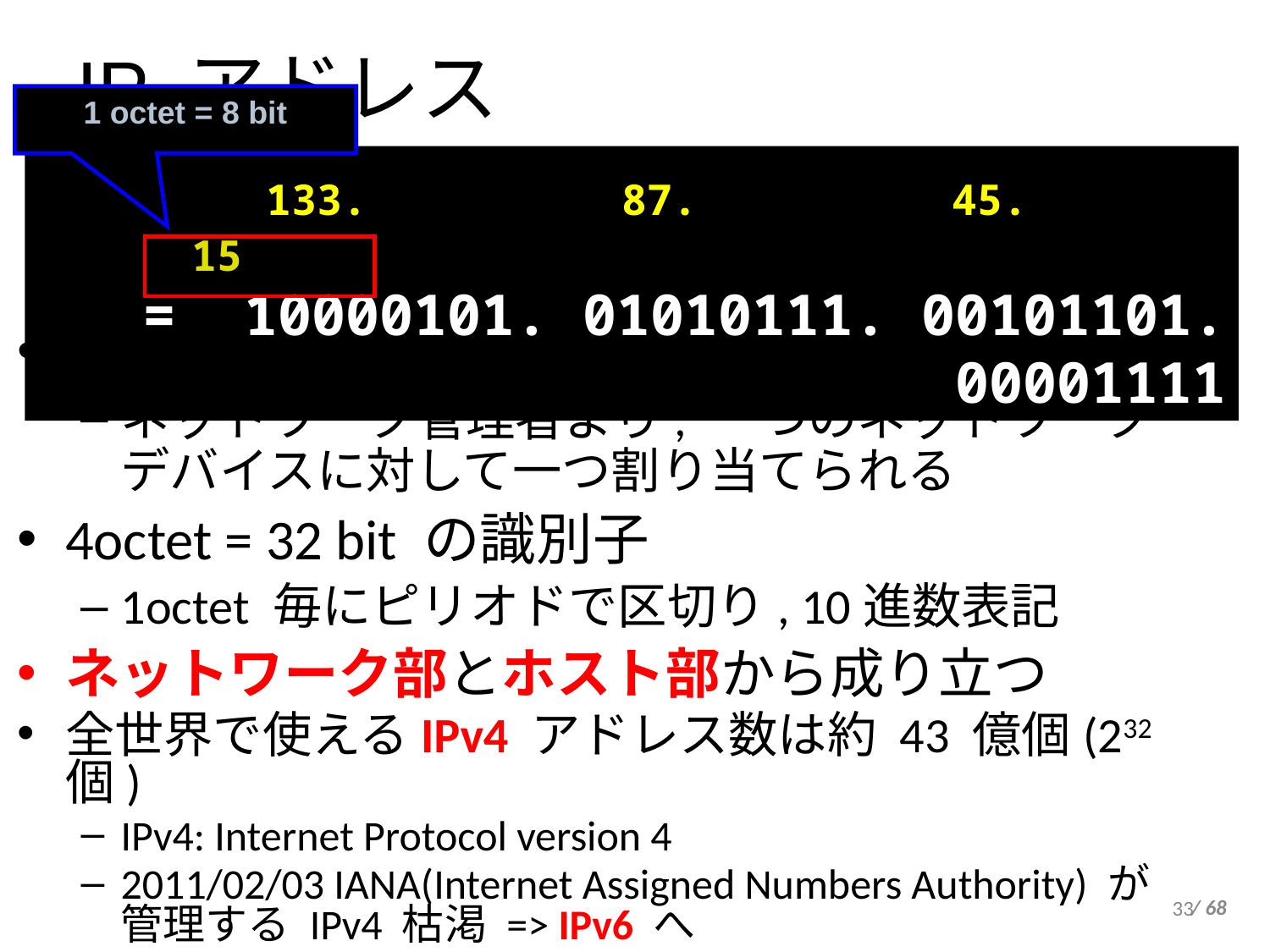

IP アドレス
1 octet = 8 bit
      133.          87.          45.          15
=  10000101. 01010111. 00101101. 00001111

ネットワーク上の「住所」
ネットワーク管理者より, 一つのネットワークデバイスに対して一つ割り当てられる
4octet = 32 bit の識別子
1octet 毎にピリオドで区切り, 10進数表記
ネットワーク部とホスト部から成り立つ
全世界で使えるIPv4 アドレス数は約 43 億個(232個)
IPv4: Internet Protocol version 4
2011/02/03 IANA(Internet Assigned Numbers Authority) が管理する IPv4 枯渇 => IPv6 へ
33